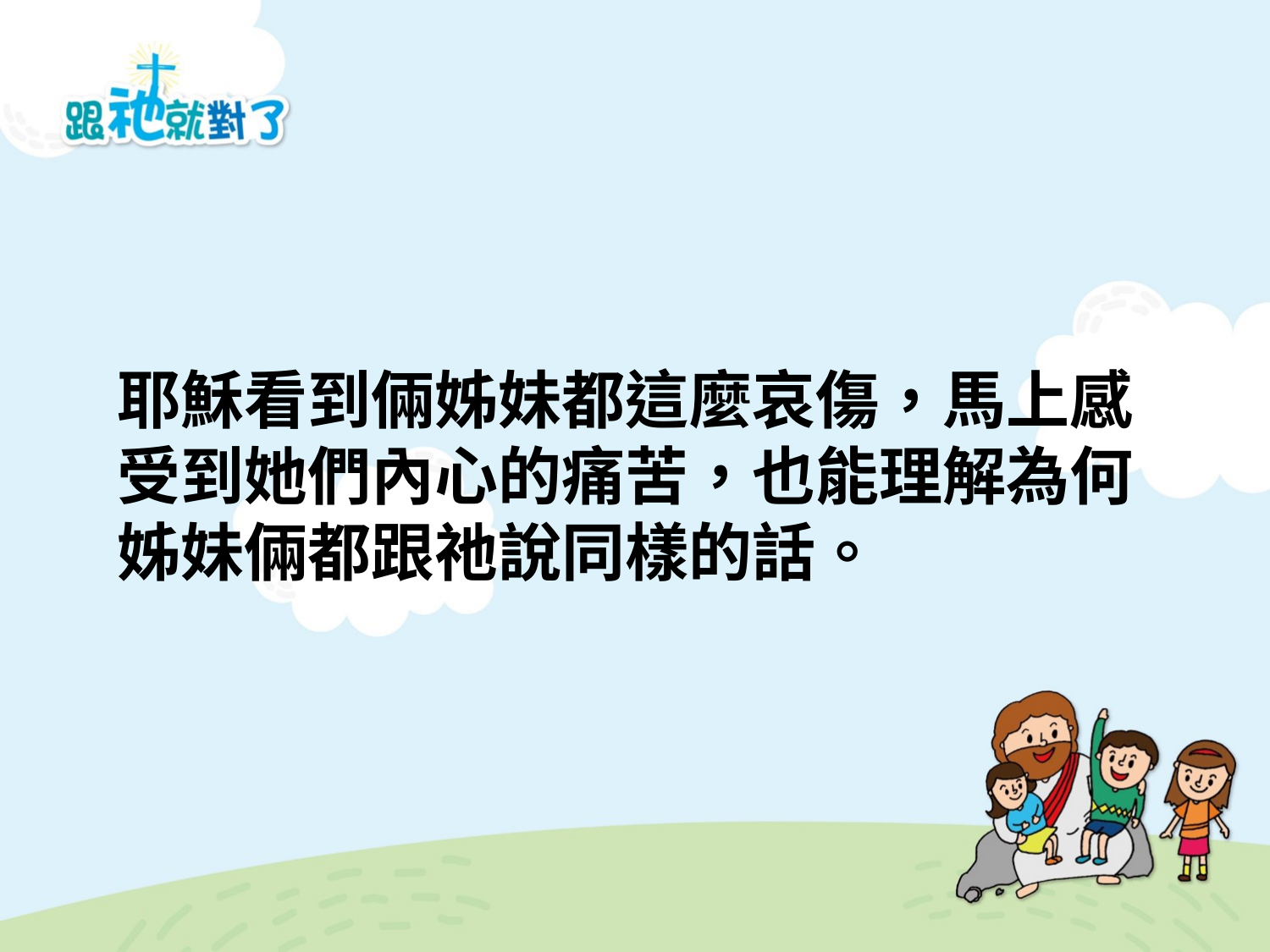

耶穌看到倆姊妹都這麼哀傷，馬上感受到她們內心的痛苦，也能理解為何姊妹倆都跟祂說同樣的話。